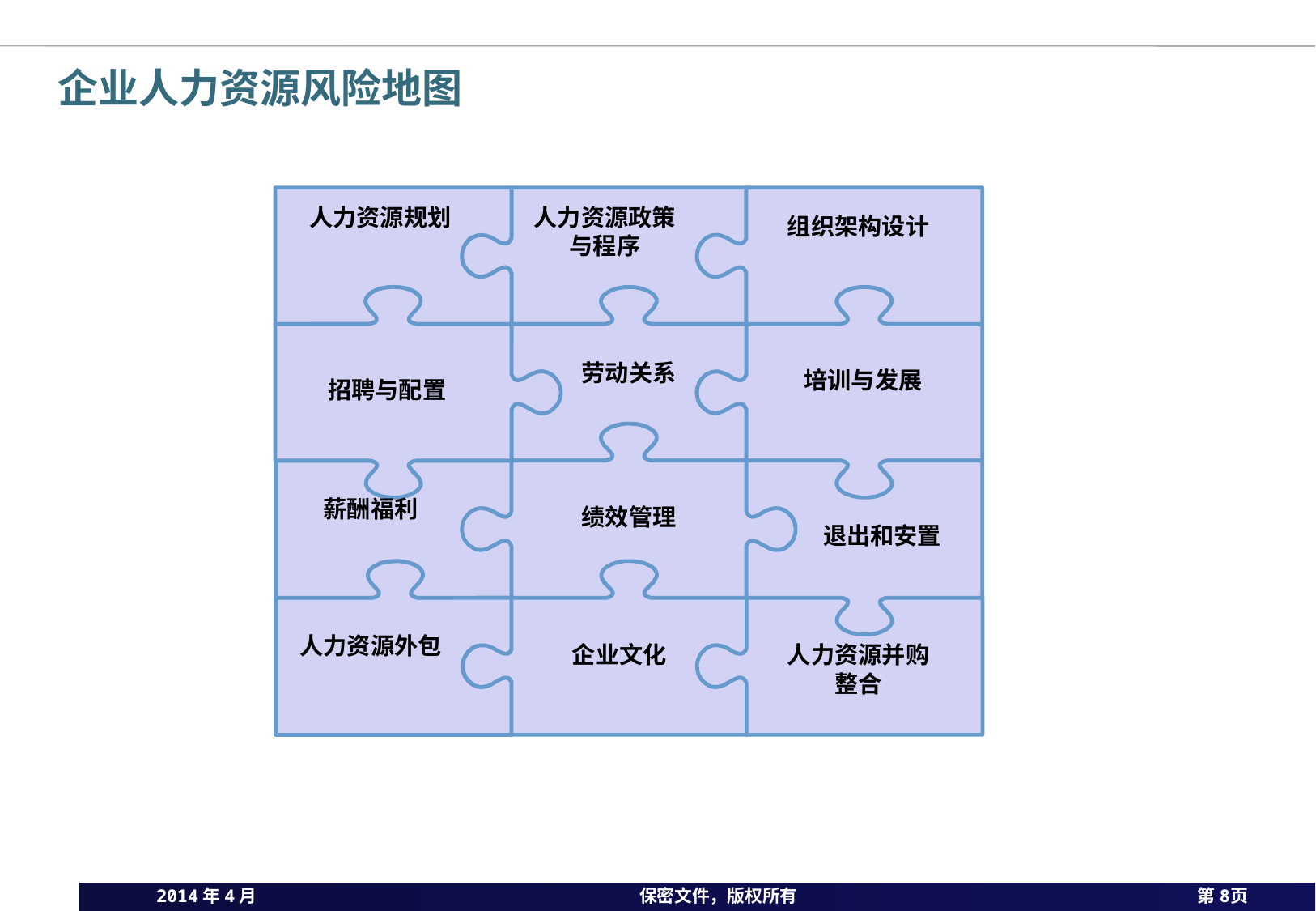

# 企业人力资源风险地图

人力资源规划
人力资源政策与程序
组织架构设计

劳动关系
培训与发展
招聘与配置

薪酬福利
绩效管理
退出和安置

人力资源外包
企业文化
人力资源并购整合